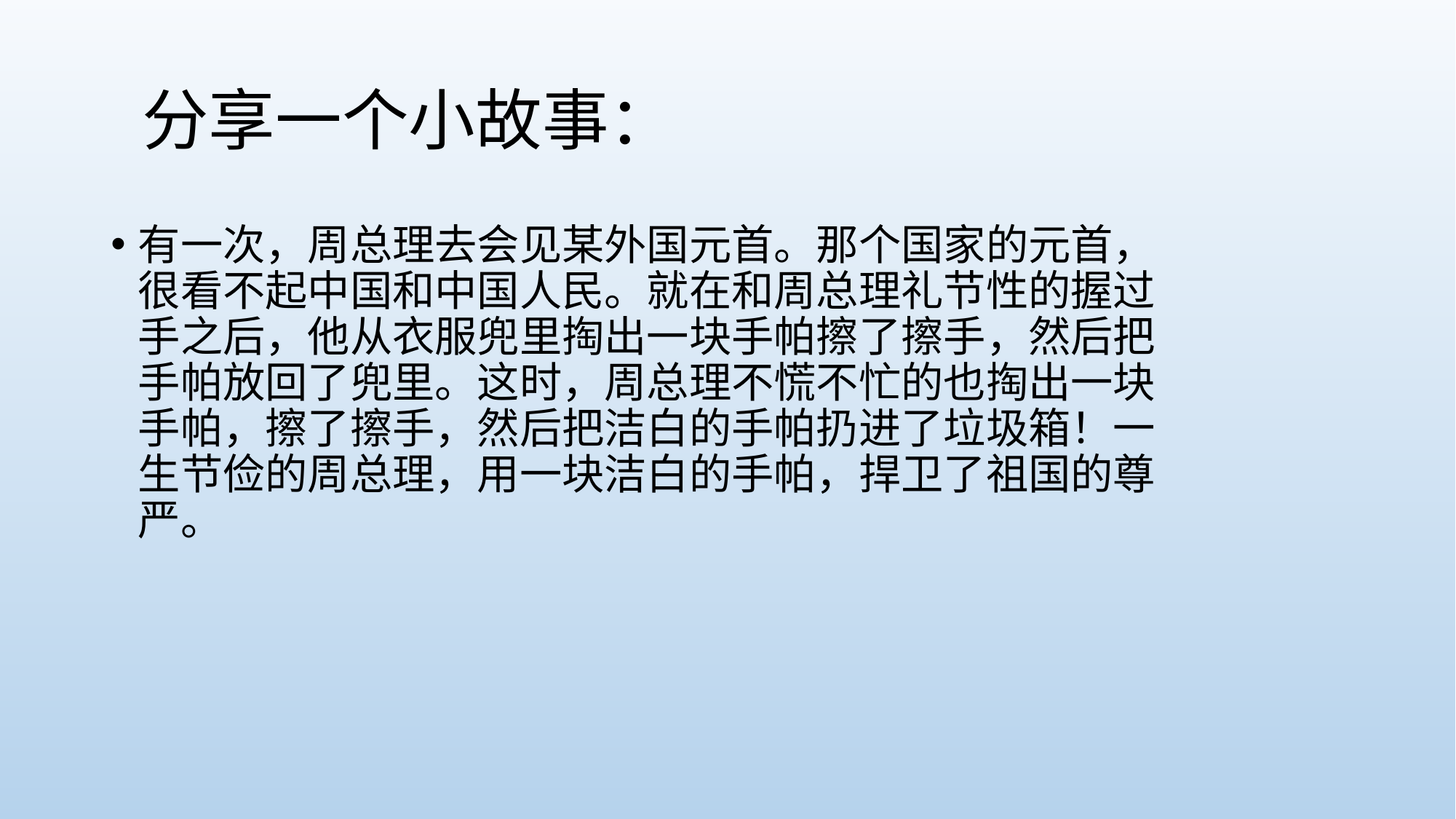

# 分享一个小故事：
有一次，周总理去会见某外国元首。那个国家的元首，很看不起中国和中国人民。就在和周总理礼节性的握过手之后，他从衣服兜里掏出一块手帕擦了擦手，然后把手帕放回了兜里。这时，周总理不慌不忙的也掏出一块手帕，擦了擦手，然后把洁白的手帕扔进了垃圾箱！一生节俭的周总理，用一块洁白的手帕，捍卫了祖国的尊严。